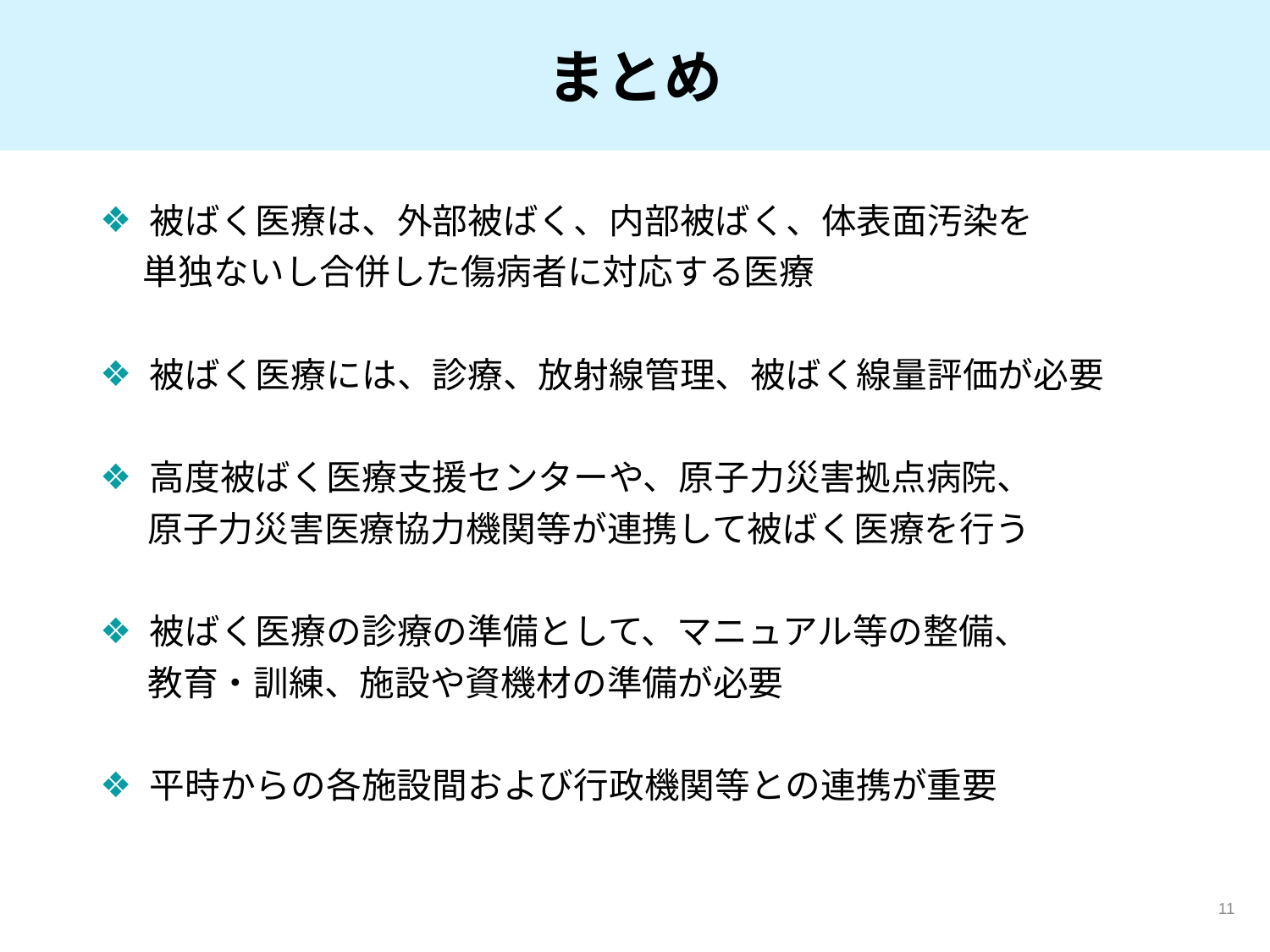

# まとめ
被ばく医療は、外部被ばく、内部被ばく、体表面汚染を
　 単独ないし合併した傷病者に対応する医療

被ばく医療には、診療、放射線管理、被ばく線量評価が必要

高度被ばく医療支援センターや、原子力災害拠点病院、
     原子力災害医療協力機関等が連携して被ばく医療を行う

被ばく医療の診療の準備として、マニュアル等の整備、
     教育・訓練、施設や資機材の準備が必要

平時からの各施設間および行政機関等との連携が重要
11